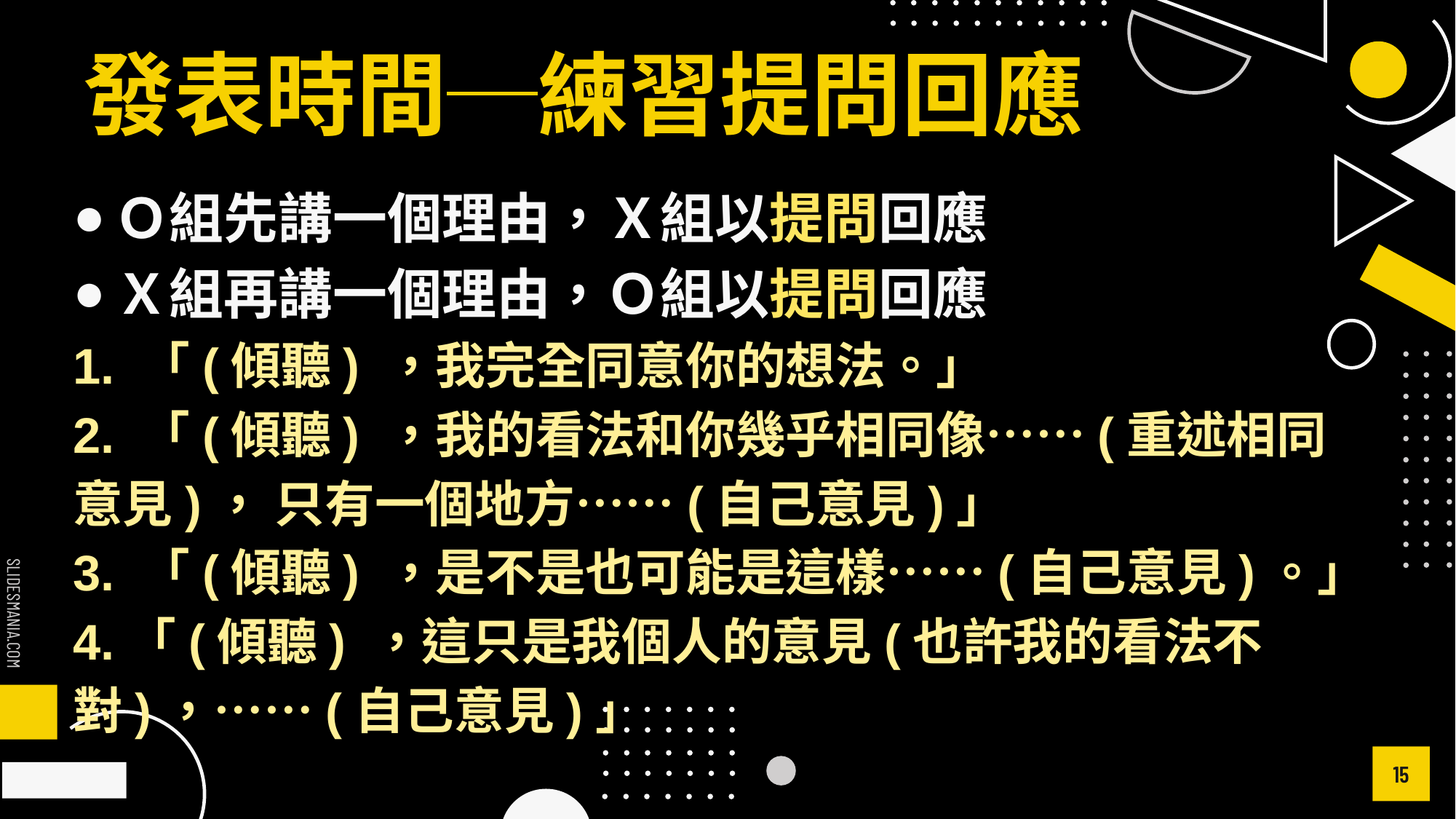

# 發表時間─練習提問回應
Ｏ組先講一個理由，Ｘ組以提問回應
Ｘ組再講一個理由，Ｏ組以提問回應
1. 「(傾聽) ，我完全同意你的想法。」
2. 「(傾聽) ，我的看法和你幾乎相同像……(重述相同意見)， 只有一個地方……(自己意見)」
3. 「(傾聽) ，是不是也可能是這樣……(自己意見)。」
4.「(傾聽) ，這只是我個人的意見(也許我的看法不對)，……(自己意見)」

15